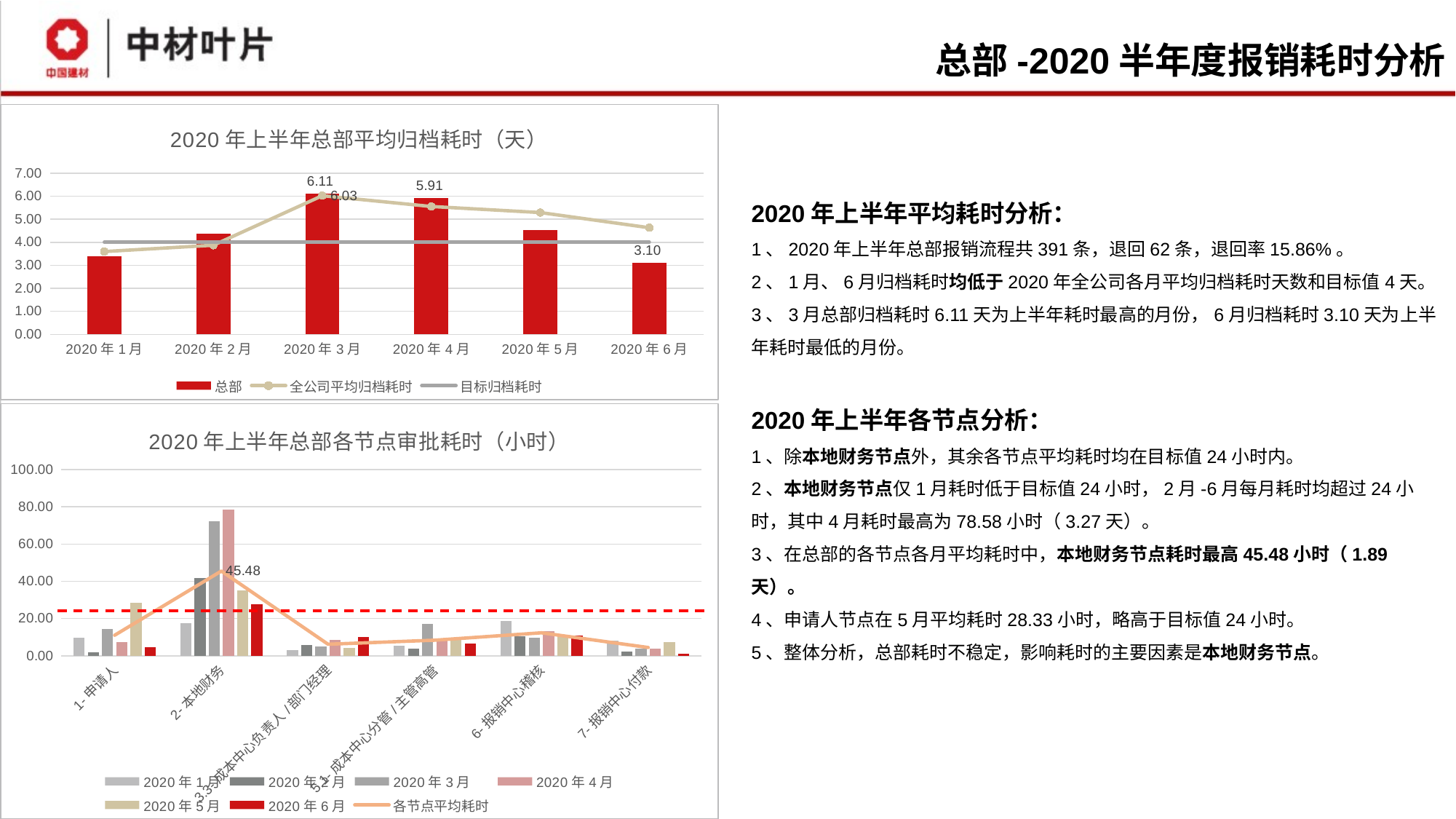

# 总部-2020半年度报销耗时分析

### Chart: 2020年上半年总部平均归档耗时（天）

| Category | 总部 | 全公司平均归档耗时 | 目标归档耗时 |
|---|---|---|---|
| 2020年1月 | 3.39194494217129 | 3.59808831369915 | 4.0 |
| 2020年2月 | 4.36691836148727 | 3.87158025046233 | 4.0 |
| 2020年3月 | 6.11346659885993 | 6.02510892093068 | 4.0 |
| 2020年4月 | 5.91202231432265 | 5.55585899408007 | 4.0 |
| 2020年5月 | 4.52579300112674 | 5.29144102974793 | 4.0 |
| 2020年6月 | 3.09778136152267 | 4.63217748524415 | 4.0 |
2020年上半年平均耗时分析：
1、2020年上半年总部报销流程共391条，退回62条，退回率15.86%。
2、1月、6月归档耗时均低于2020年全公司各月平均归档耗时天数和目标值4天。
3、3月总部归档耗时6.11天为上半年耗时最高的月份，6月归档耗时3.10天为上半年耗时最低的月份。

2020年上半年各节点分析：
1、除本地财务节点外，其余各节点平均耗时均在目标值24小时内。
2、本地财务节点仅1月耗时低于目标值24小时，2月-6月每月耗时均超过24小时，其中4月耗时最高为78.58小时（3.27天）。
3、在总部的各节点各月平均耗时中，本地财务节点耗时最高45.48小时（1.89天）。
4、申请人节点在5月平均耗时28.33小时，略高于目标值24小时。
5、整体分析，总部耗时不稳定，影响耗时的主要因素是本地财务节点。

### Chart: 2020年上半年总部各节点审批耗时（小时）

| Category | 2020年1月 | 2020年2月 | 2020年3月 | 2020年4月 | 2020年5月 | 2020年6月 | 各节点平均耗时 |
|---|---|---|---|---|---|---|---|
| 1-申请人 | 9.58530222225236 | 2.08388888879298 | 14.4506296296371 | 7.24452380951926 | 28.3294545454555 | 4.47909163473303 | 11.0288151217317 |
| 2-本地财务 | 17.5762913907321 | 41.6045795798277 | 72.3218434343633 | 78.5755492424307 | 35.0395924407969 | 27.7701986183143 | 45.4813424510775 |
| 3.3-成本中心负责人/部门经理 | 3.20195175429782 | 5.71132183885844 | 5.18398148149718 | 8.70696236559888 | 4.24372061966054 | 10.1296902356902 | 6.19627138260051 |
| 5.1-成本中心分管/主管高管 | 5.3930604288762 | 3.73469348655861 | 17.2287037038186 | 8.0089814814726 | 9.5305500550093 | 6.39347989092141 | 8.38157817444279 |
| 6-报销中心稽核 | 18.5543713450315 | 10.6710440613578 | 9.79689814797893 | 13.1602688172134 | 11.0733737863998 | 10.8524695121969 | 12.3514042783631 |
| 7-报销中心付款 | 8.14696808509898 | 2.15926282061935 | 3.94688271606962 | 3.8624879226782 | 7.52189613526697 | 1.06261526833155 | 4.45001882467745 |